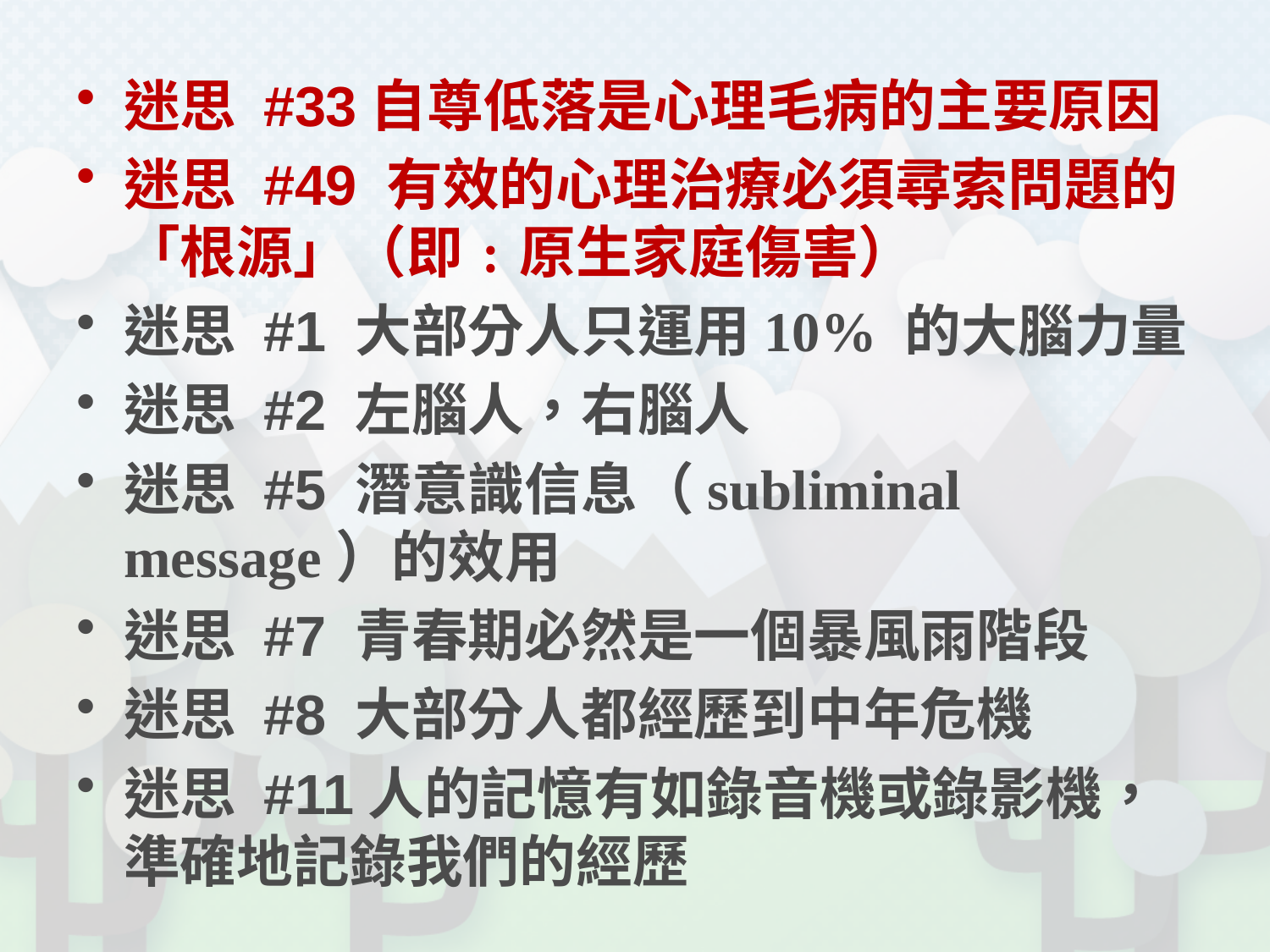

#
迷思 #33自尊低落是心理毛病的主要原因
迷思 #49 有效的心理治療必須尋索問題的「根源」（即﹕原生家庭傷害）
迷思 #1 大部分人只運用10% 的大腦力量
迷思 #2 左腦人，右腦人
迷思 #5 潛意識信息（subliminal message）的效用
迷思 #7 青春期必然是一個暴風雨階段
迷思 #8 大部分人都經歷到中年危機
迷思 #11人的記憶有如錄音機或錄影機，準確地記錄我們的經歷